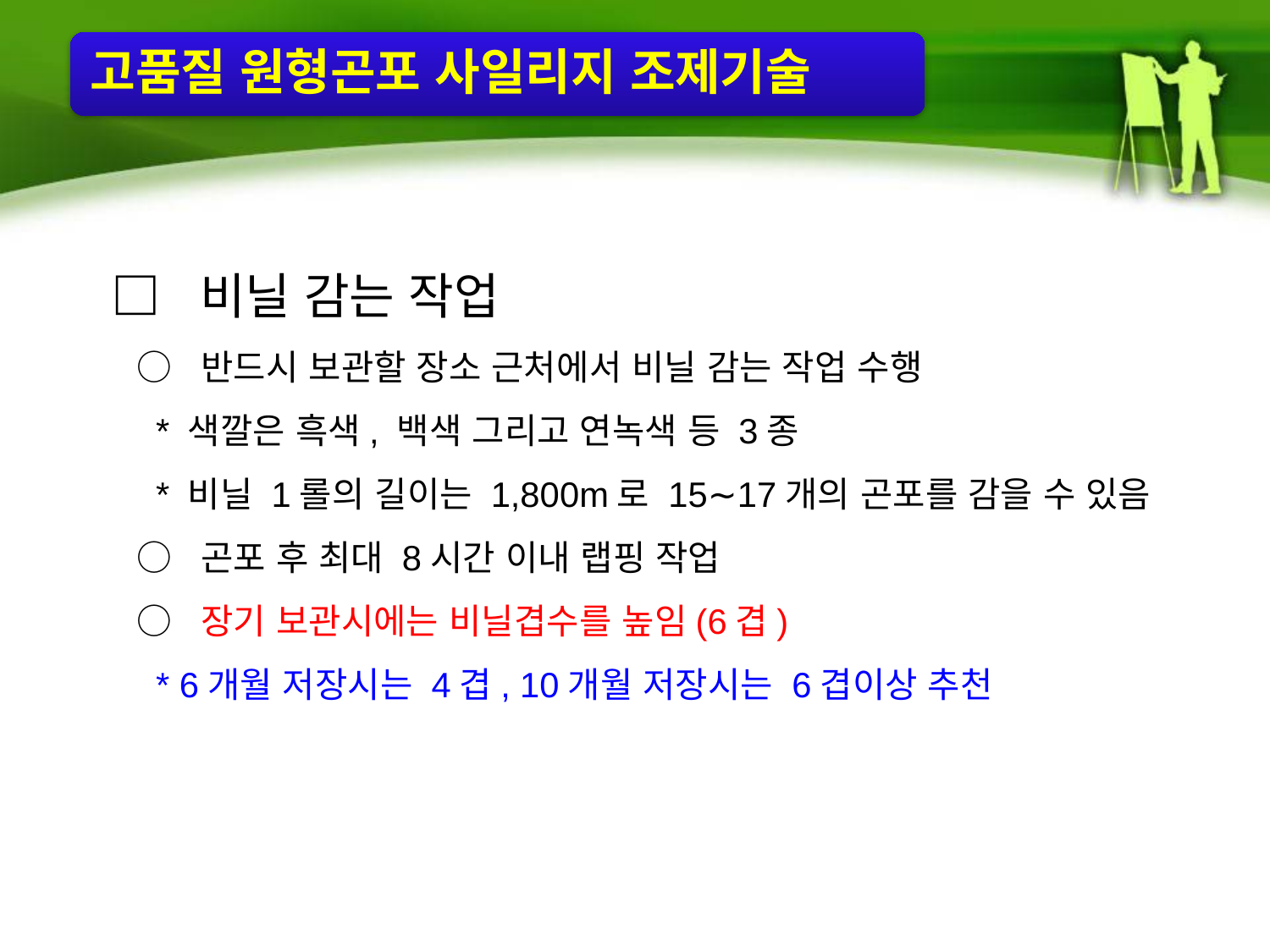

고품질 원형곤포 사일리지 조제기술
 □  비닐 감는 작업
    ○  반드시 보관할 장소 근처에서 비닐 감는 작업 수행
      * 색깔은 흑색, 백색 그리고 연녹색 등 3종
      * 비닐 1롤의 길이는 1,800m로 15∼17개의 곤포를 감을 수 있음
    ○  곤포 후 최대 8시간 이내 랩핑 작업
    ○  장기 보관시에는 비닐겹수를 높임(6겹)
      * 6개월 저장시는 4겹, 10개월 저장시는 6겹이상 추천